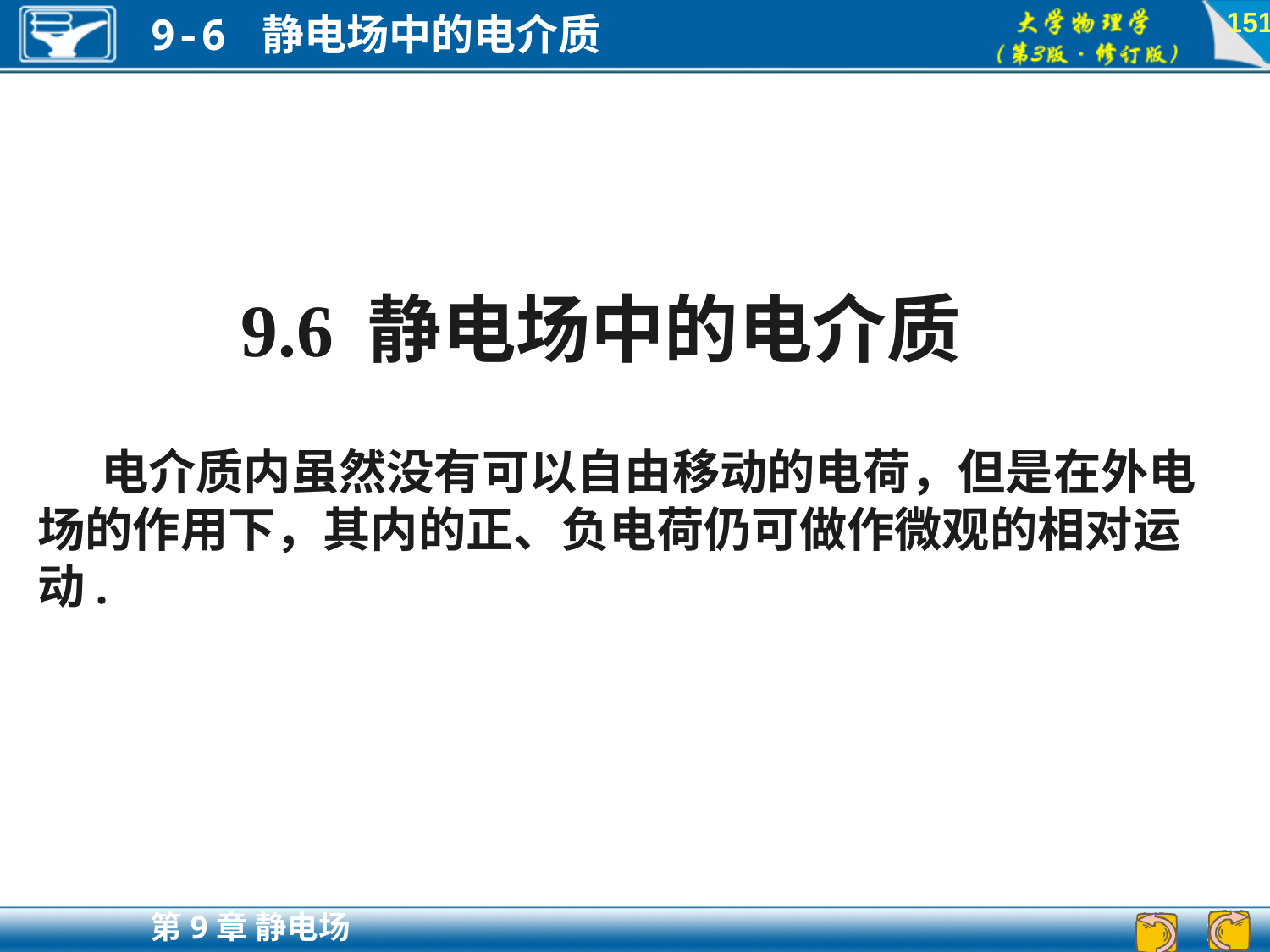

151
9.6	静电场中的电介质
电介质内虽然没有可以自由移动的电荷，但是在外电场的作用下，其内的正、负电荷仍可做作微观的相对运动.